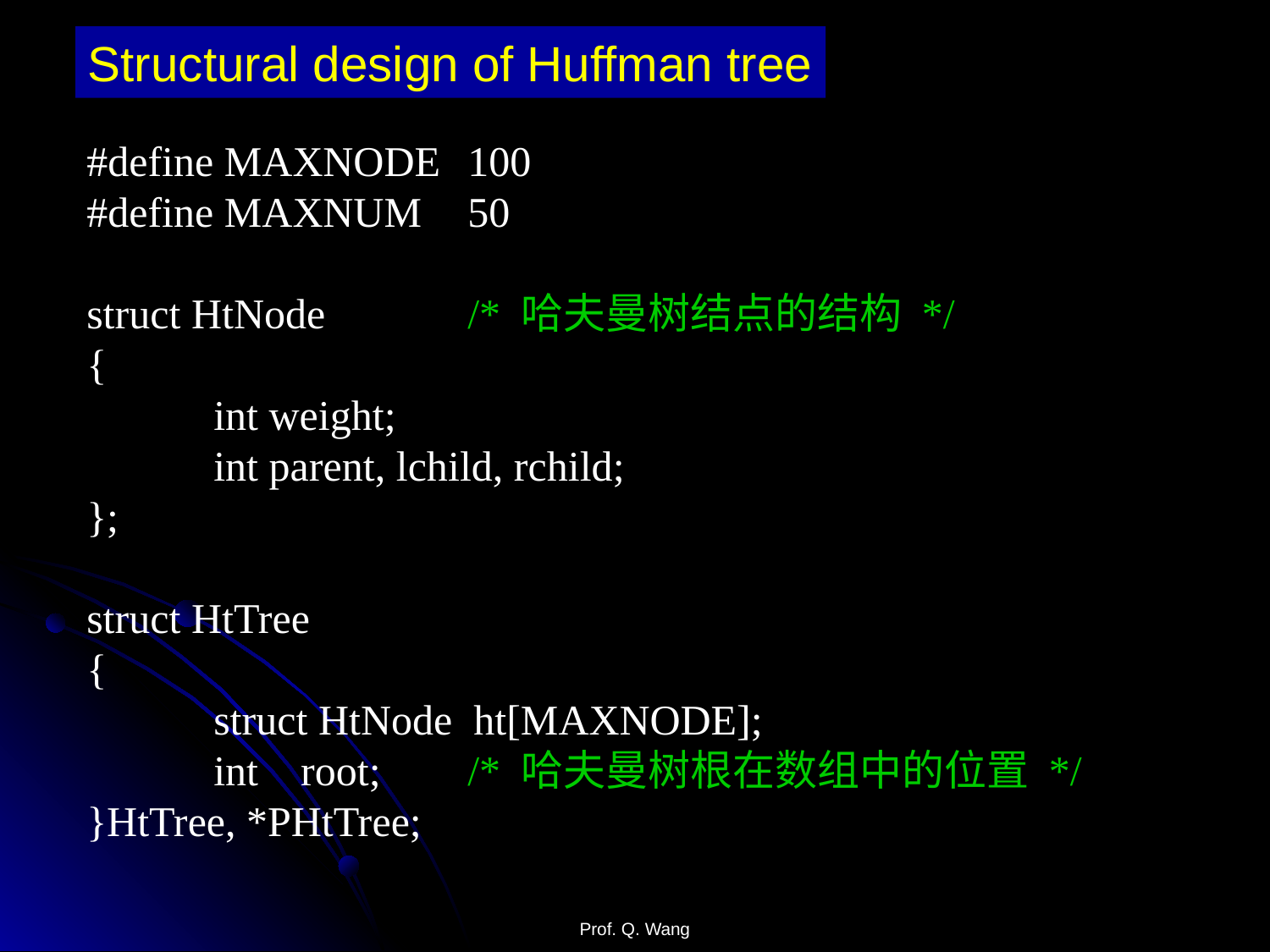

Structural design of Huffman tree
#define MAXNODE	100
#define MAXNUM	50

struct HtNode		/* 哈夫曼树结点的结构 */
{
	int weight;
	int parent, lchild, rchild;
};

struct HtTree
{
	struct HtNode  ht[MAXNODE];
 	int    root; 	/* 哈夫曼树根在数组中的位置 */
}HtTree, *PHtTree;

Prof. Q. Wang